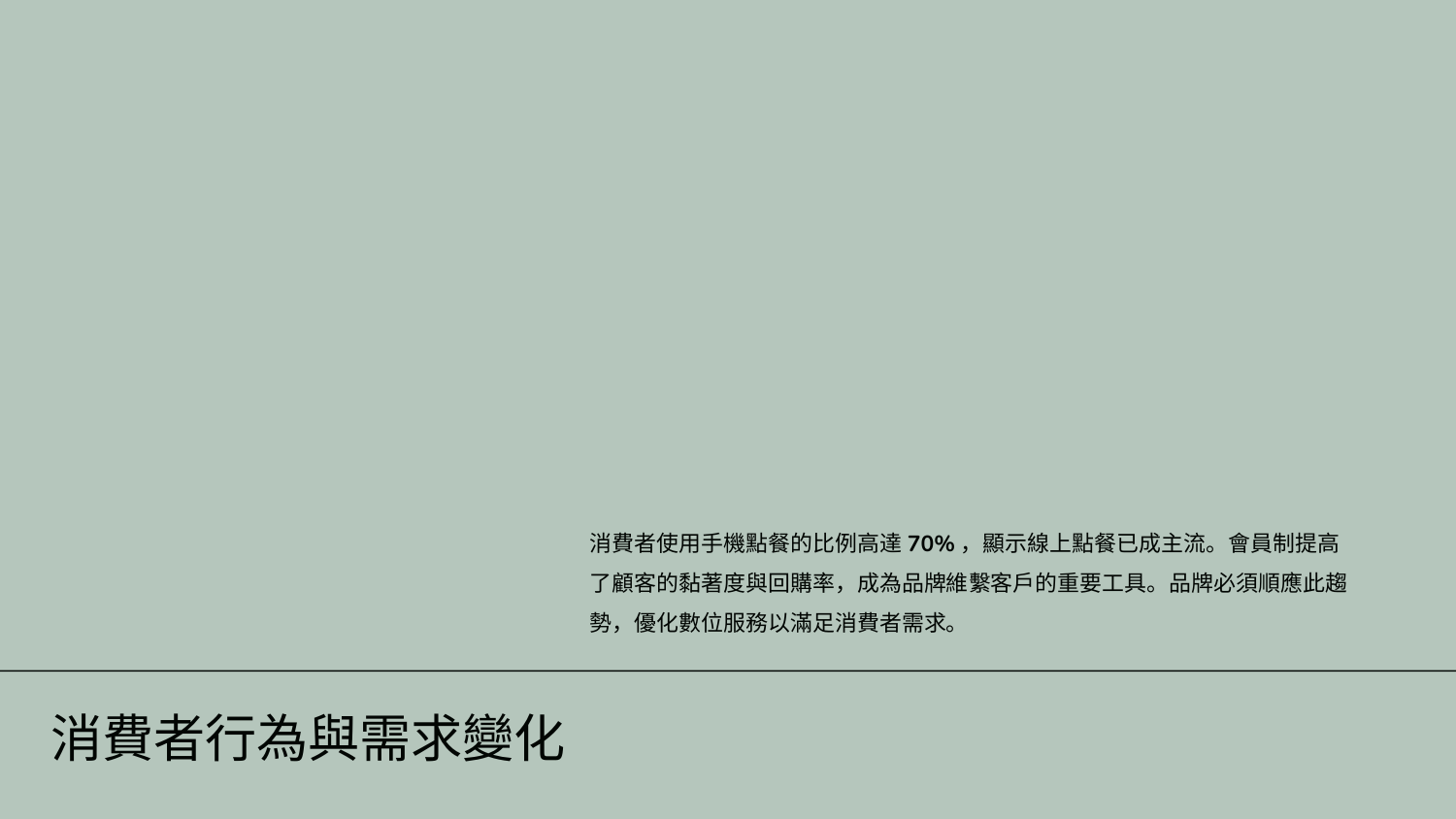

消費者使用手機點餐的比例高達70%，顯示線上點餐已成主流。會員制提高了顧客的黏著度與回購率，成為品牌維繫客戶的重要工具。品牌必須順應此趨勢，優化數位服務以滿足消費者需求。
# 消費者行為與需求變化